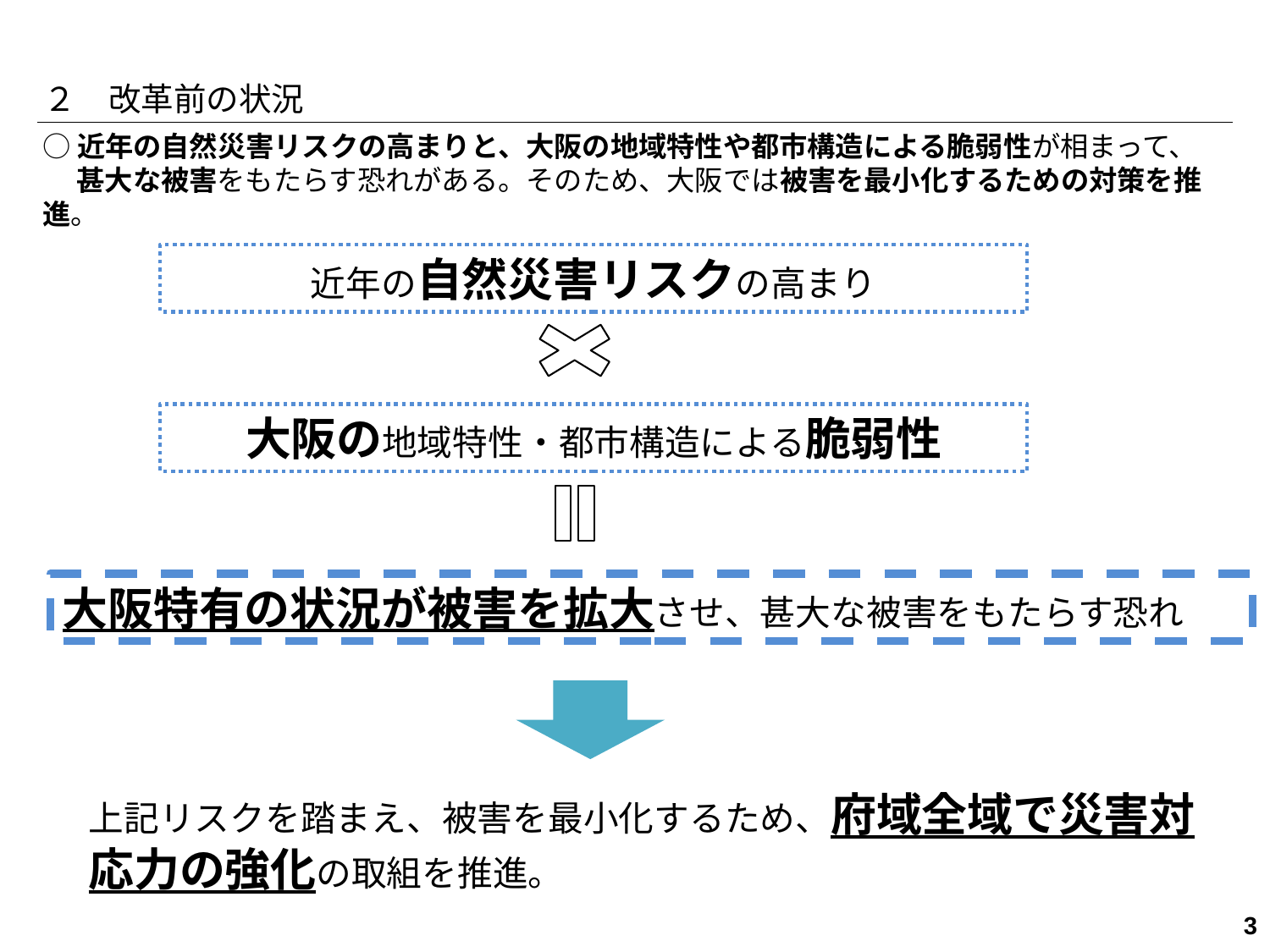

２　改革前の状況
○近年の自然災害リスクの高まりと、大阪の地域特性や都市構造による脆弱性が相まって、
　 甚大な被害をもたらす恐れがある。そのため、大阪では被害を最小化するための対策を推進。
近年の自然災害リスクの高まり

大阪の地域特性・都市構造による脆弱性

大阪特有の状況が被害を拡大させ、甚大な被害をもたらす恐れ

上記リスクを踏まえ、被害を最小化するため、府域全域で災害対応力の強化の取組を推進。
3